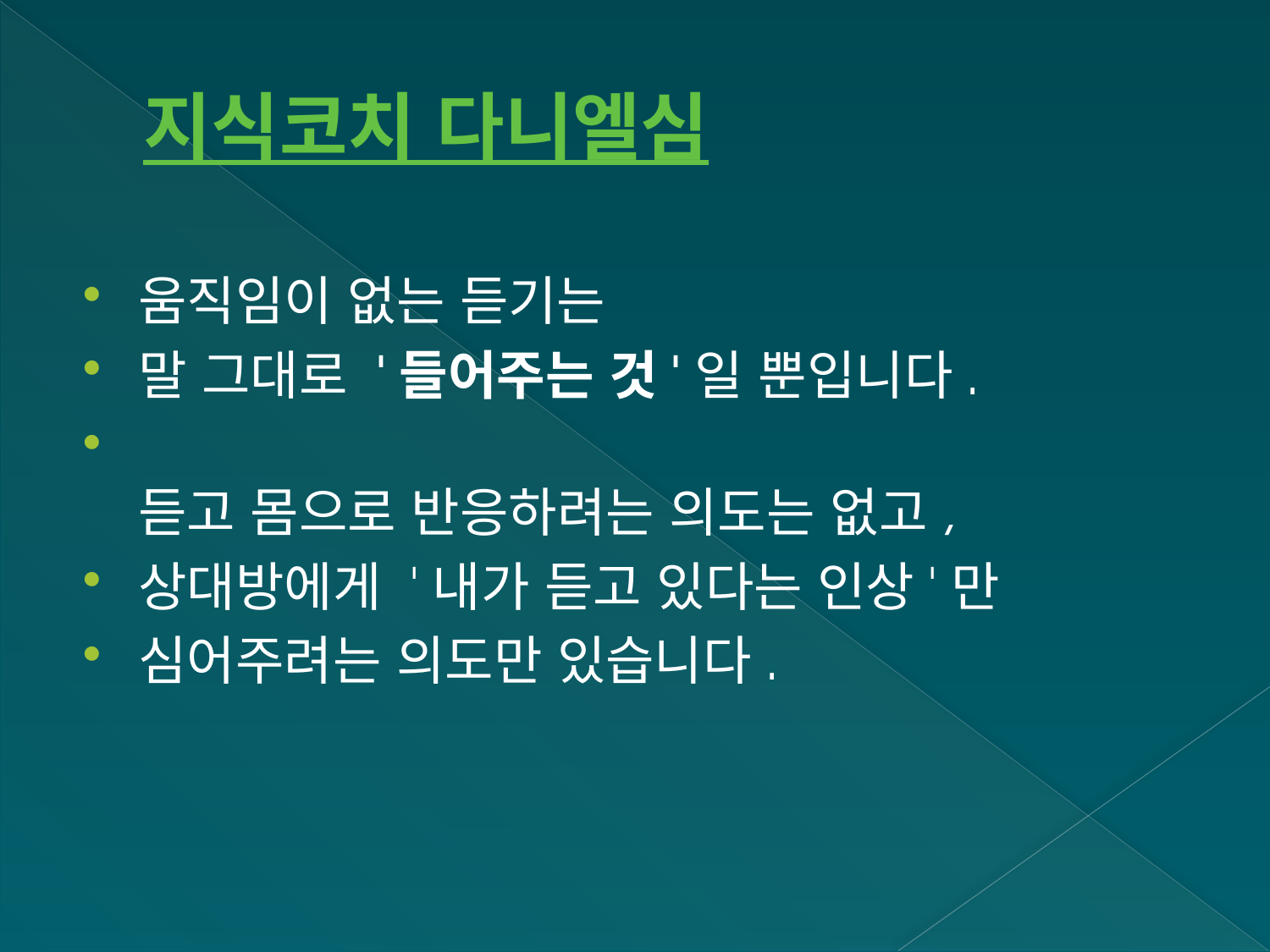

# 지식코치 다니엘심
움직임이 없는 듣기는
말 그대로 '들어주는 것'일 뿐입니다.
듣고 몸으로 반응하려는 의도는 없고,
상대방에게 '내가 듣고 있다는 인상'만
심어주려는 의도만 있습니다.